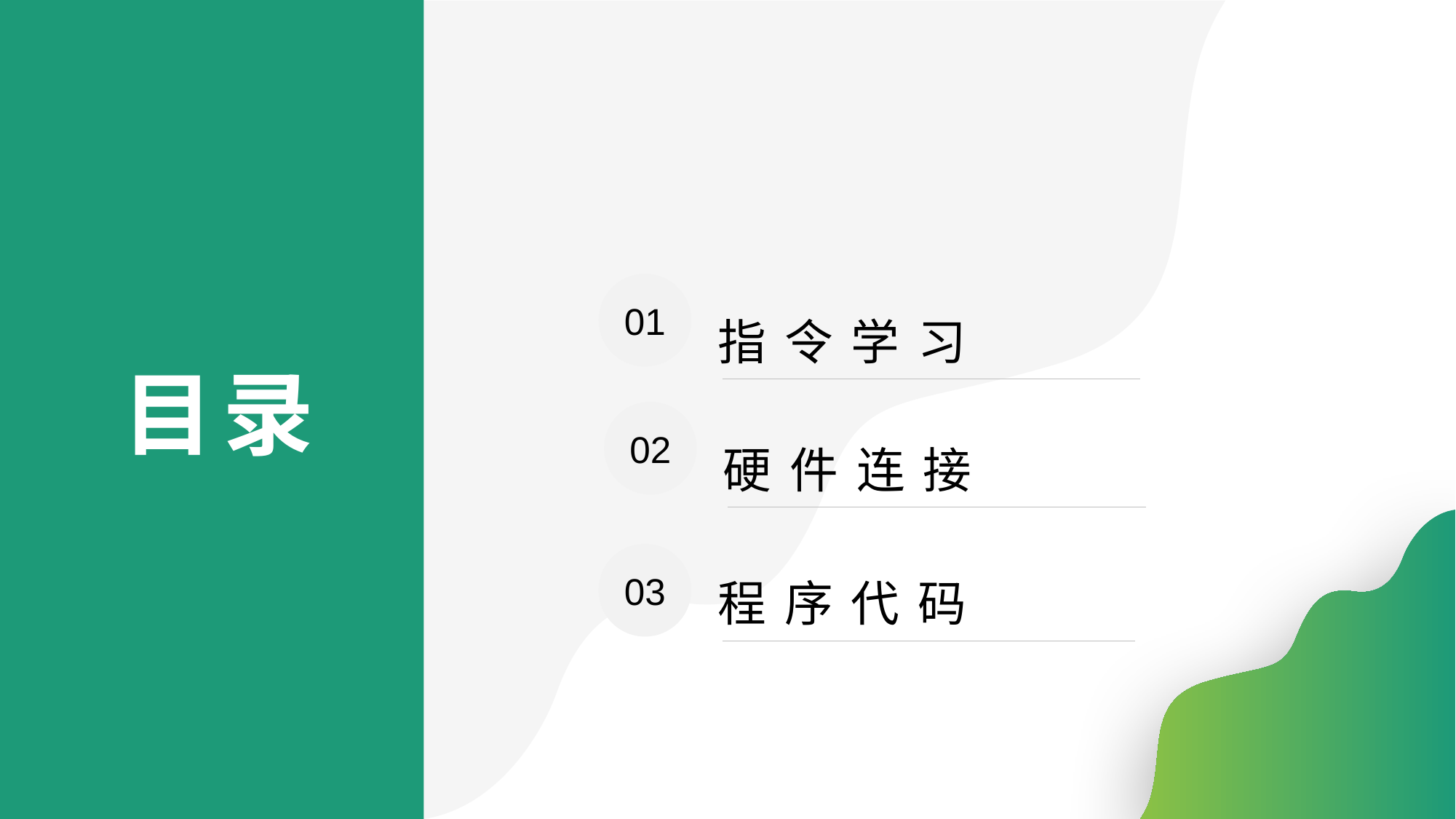

01
指令学习
目录
02
硬件连接

03
程序代码